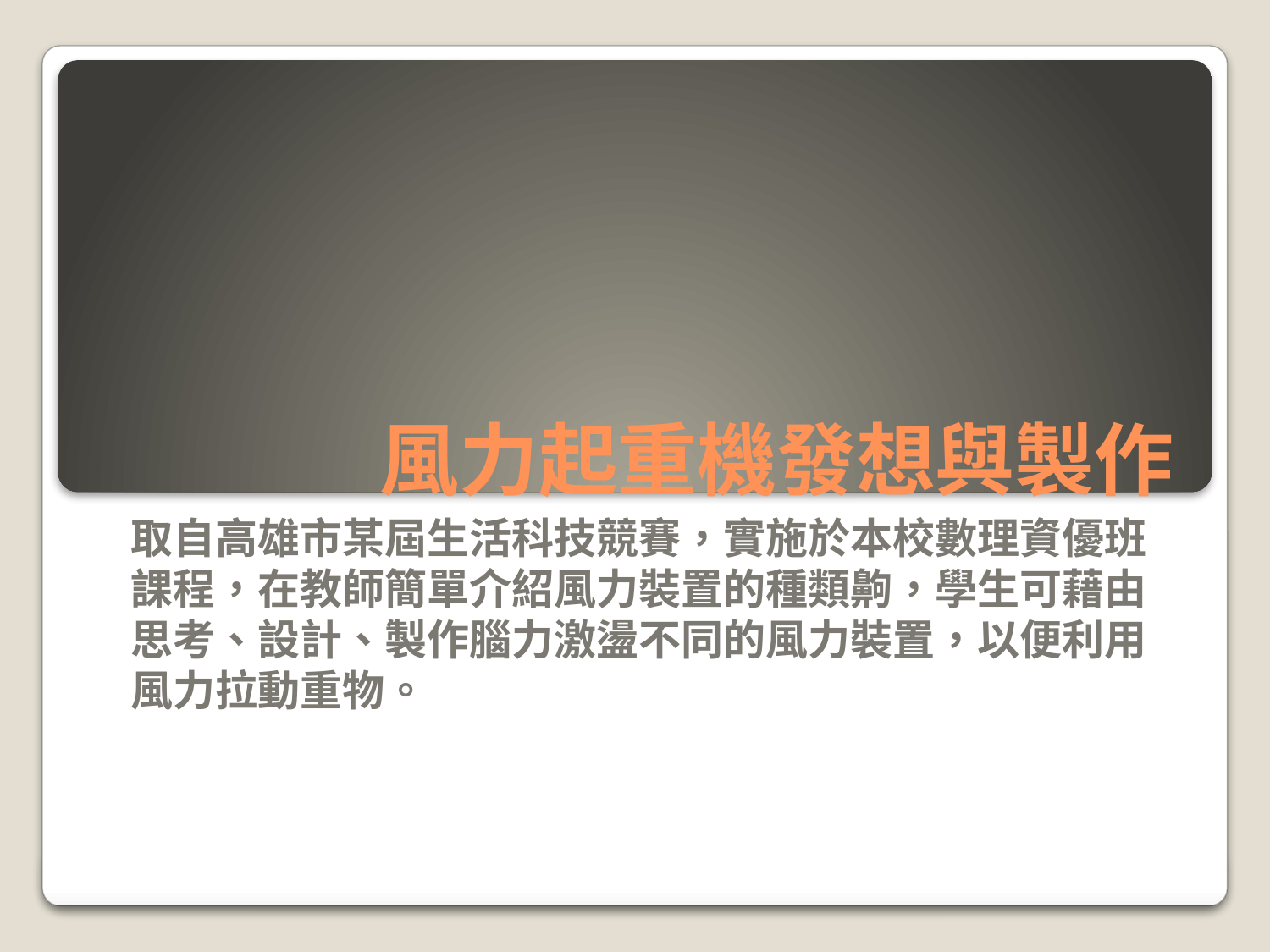

# 風力起重機發想與製作
取自高雄市某屆生活科技競賽，實施於本校數理資優班課程，在教師簡單介紹風力裝置的種類齁，學生可藉由思考、設計、製作腦力激盪不同的風力裝置，以便利用風力拉動重物。